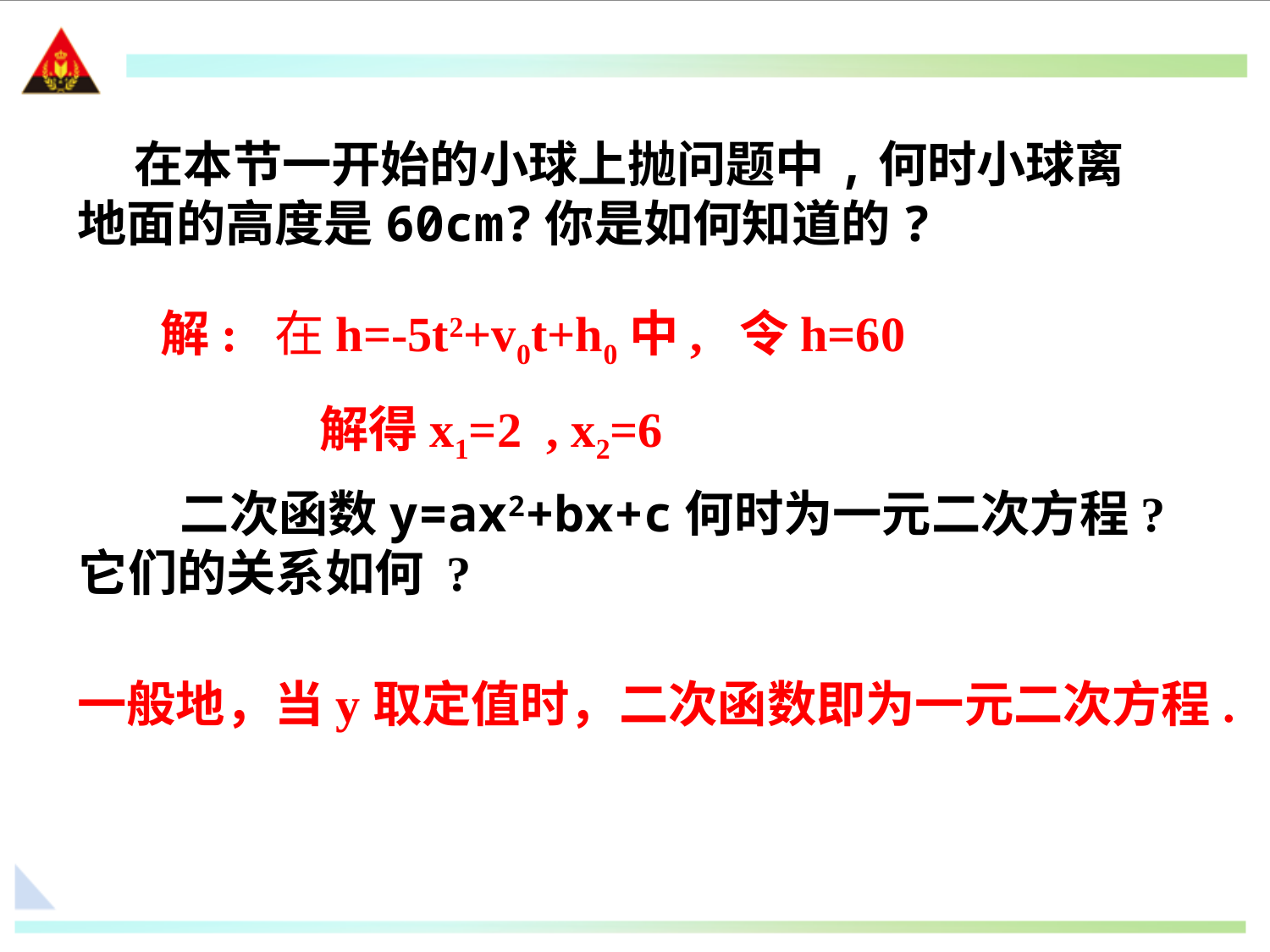

在本节一开始的小球上抛问题中,何时小球离地面的高度是60cm?你是如何知道的?
解:  在h=-5t2+v0t+h0中,  令h=60
解得x1=2  , x2=6
        二次函数y=ax2+bx+c何时为一元二次方程?它们的关系如何 ?
一般地，当y取定值时，二次函数即为一元二次方程.